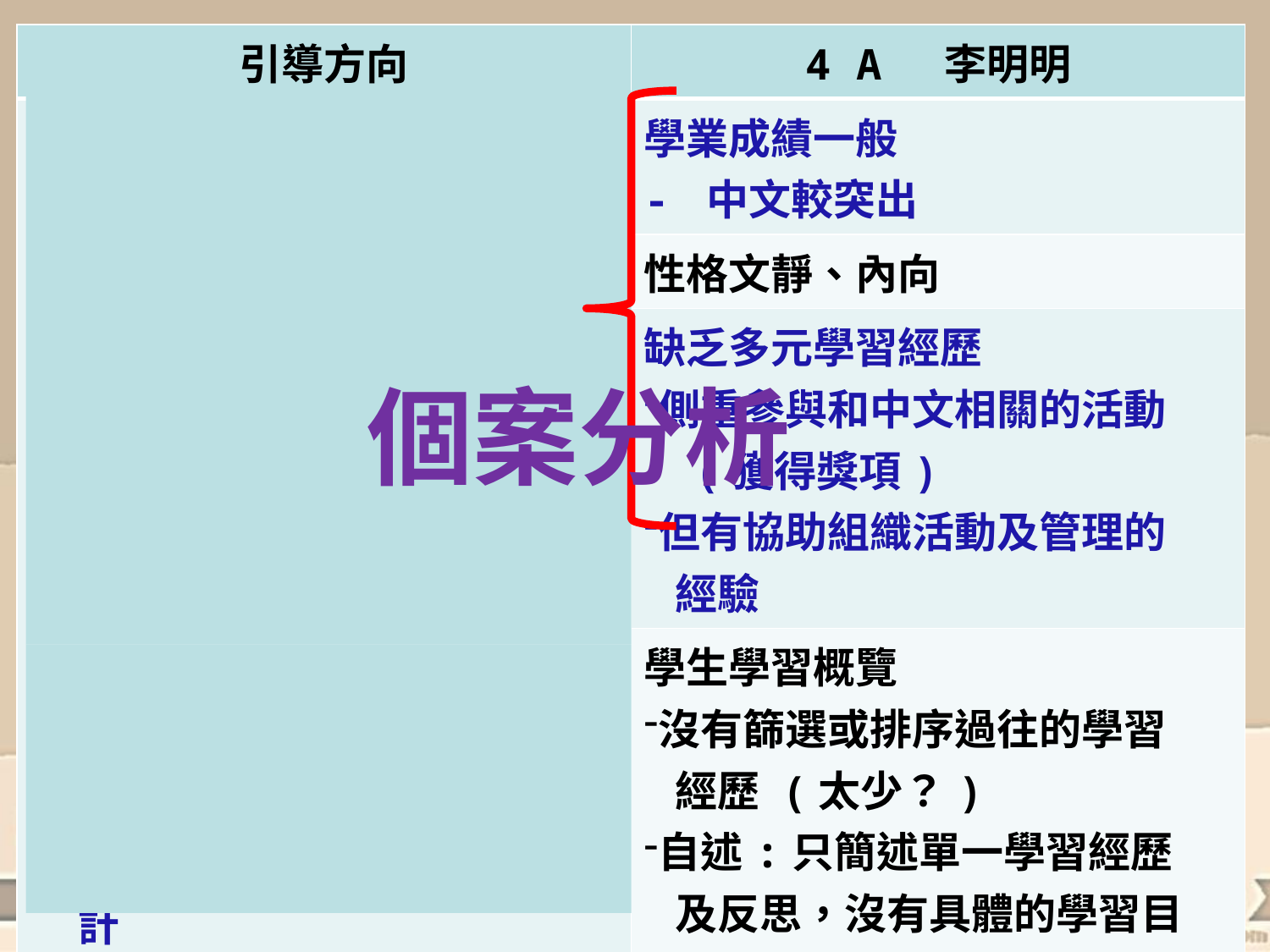

| 引導方向 | 4 A 李明明 |
| --- | --- |
| 嘗試參與不同範疇的學習活 動，以豐富自己的學習經歷， 發掘自己在其他方面的潛能、 興趣 總結組織活動及管理的經驗， 反思自己那種共通能力得以 提升，並思考如何運用這些 能力於學習、生活上 進一步發展自己在組織及管 理的潛質(如領導能力)，計 劃如何提升相關能力(如擔任 領導角色的職務) | 學業成績一般 - 中文較突出 |
|  | 性格文靜、內向 |
|  | 缺乏多元學習經歷 側重參與和中文相關的活動 (獲得獎項) 但有協助組織活動及管理的 經驗 |
|  | 學生學習概覽 沒有篩選或排序過往的學習 經歷 (太少？) 自述:只簡述單一學習經歷 及反思，沒有具體的學習目 標，亦欠缺發展方向 |

個案分析